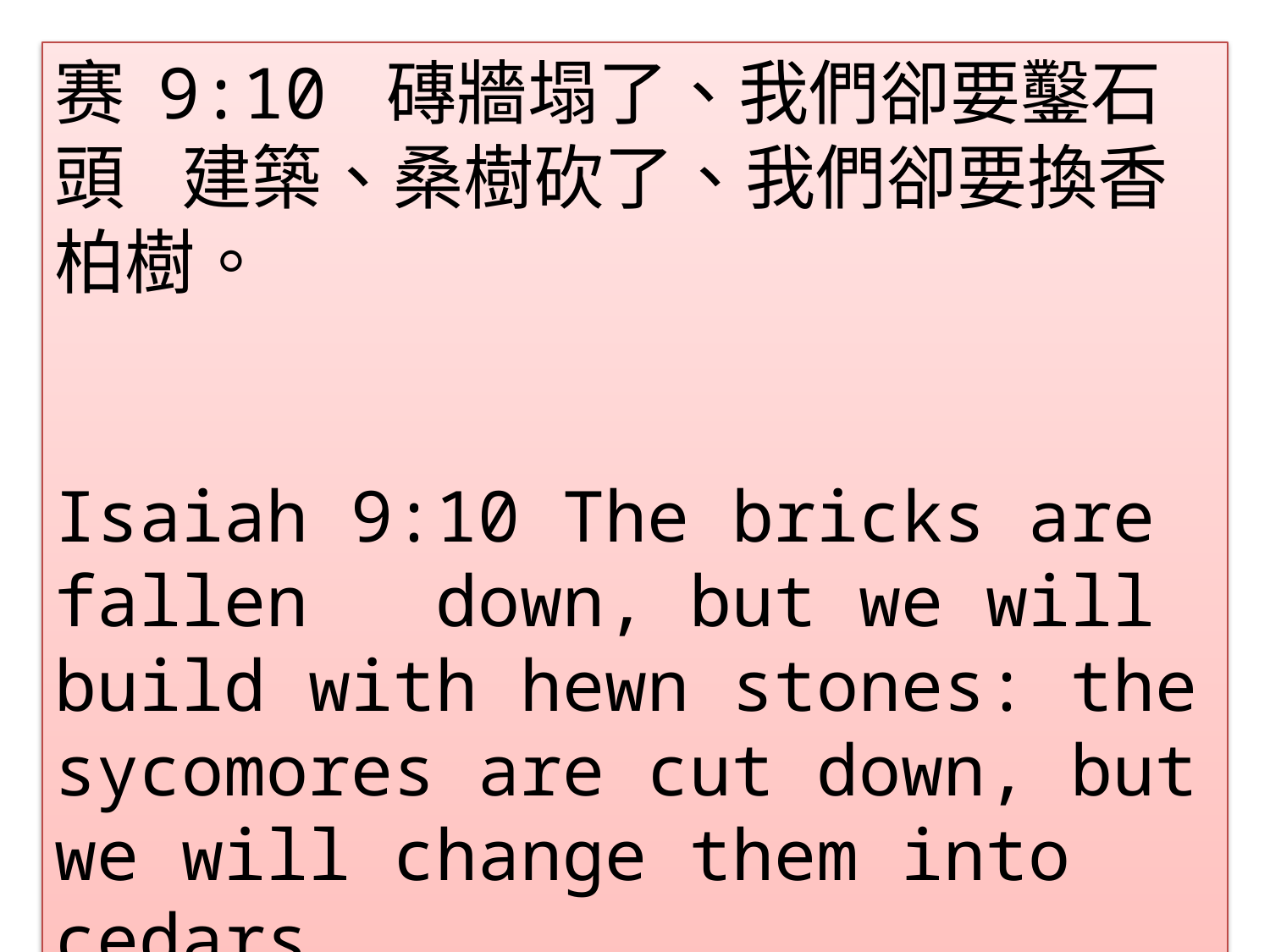

赛 9:10 磚牆塌了、我們卻要鑿石頭	建築、桑樹砍了、我們卻要換香	柏樹。

Isaiah 9:10 The bricks are fallen 	down, but we will build with hewn stones: the sycomores are cut down, but we will change them into cedars.